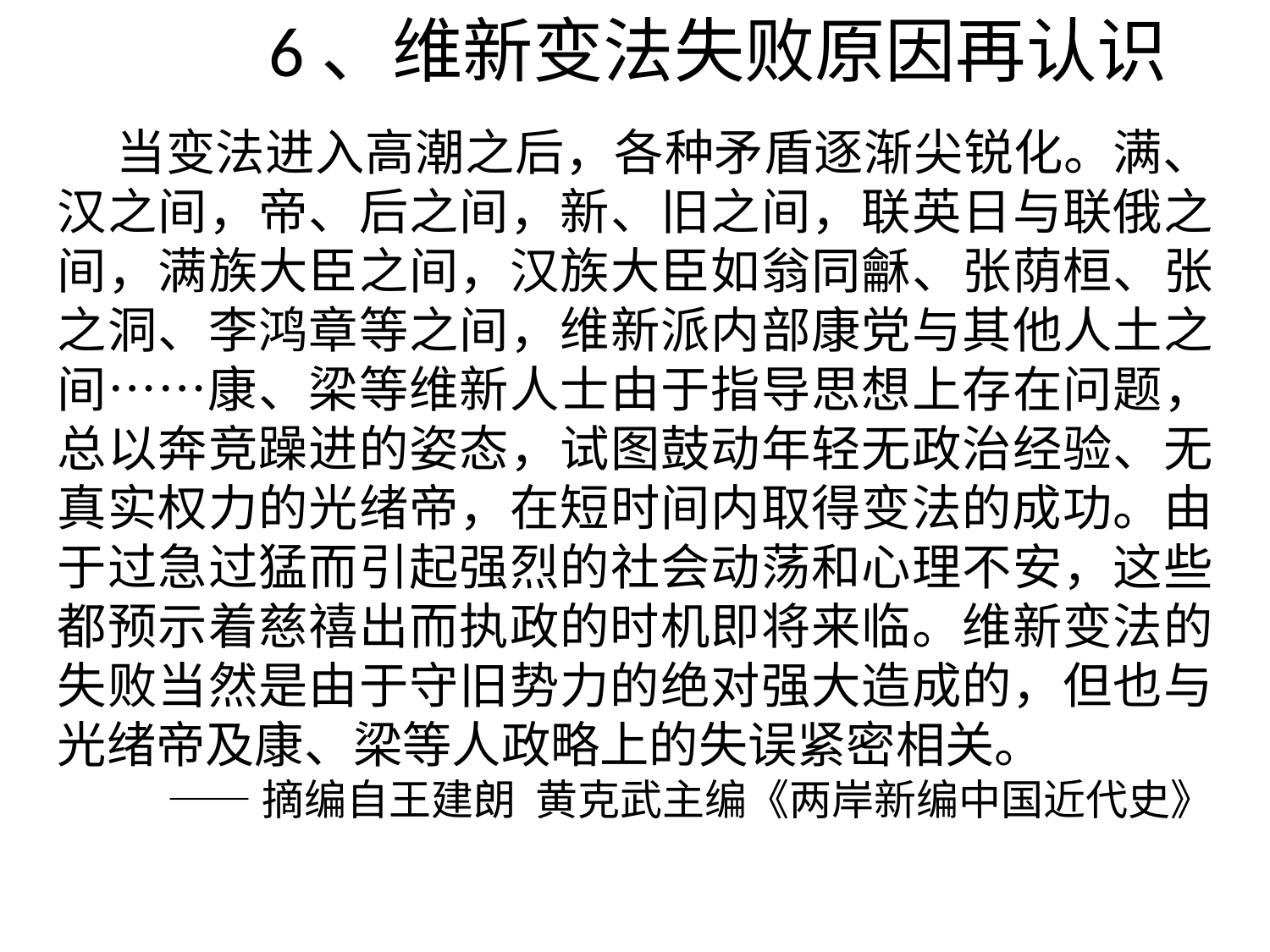

6、维新变法失败原因再认识
    当变法进入高潮之后，各种矛盾逐渐尖锐化。满、汉之间，帝、后之间，新、旧之间，联英日与联俄之间，满族大臣之间，汉族大臣如翁同龢、张荫桓、张之洞、李鸿章等之间，维新派内部康党与其他人土之间……康、梁等维新人士由于指导思想上存在问题，总以奔竞躁进的姿态，试图鼓动年轻无政治经验、无真实权力的光绪帝，在短时间内取得变法的成功。由于过急过猛而引起强烈的社会动荡和心理不安，这些都预示着慈禧出而执政的时机即将来临。维新变法的失败当然是由于守旧势力的绝对强大造成的，但也与光绪帝及康、梁等人政略上的失误紧密相关。
——摘编自王建朗  黄克武主编《两岸新编中国近代史》